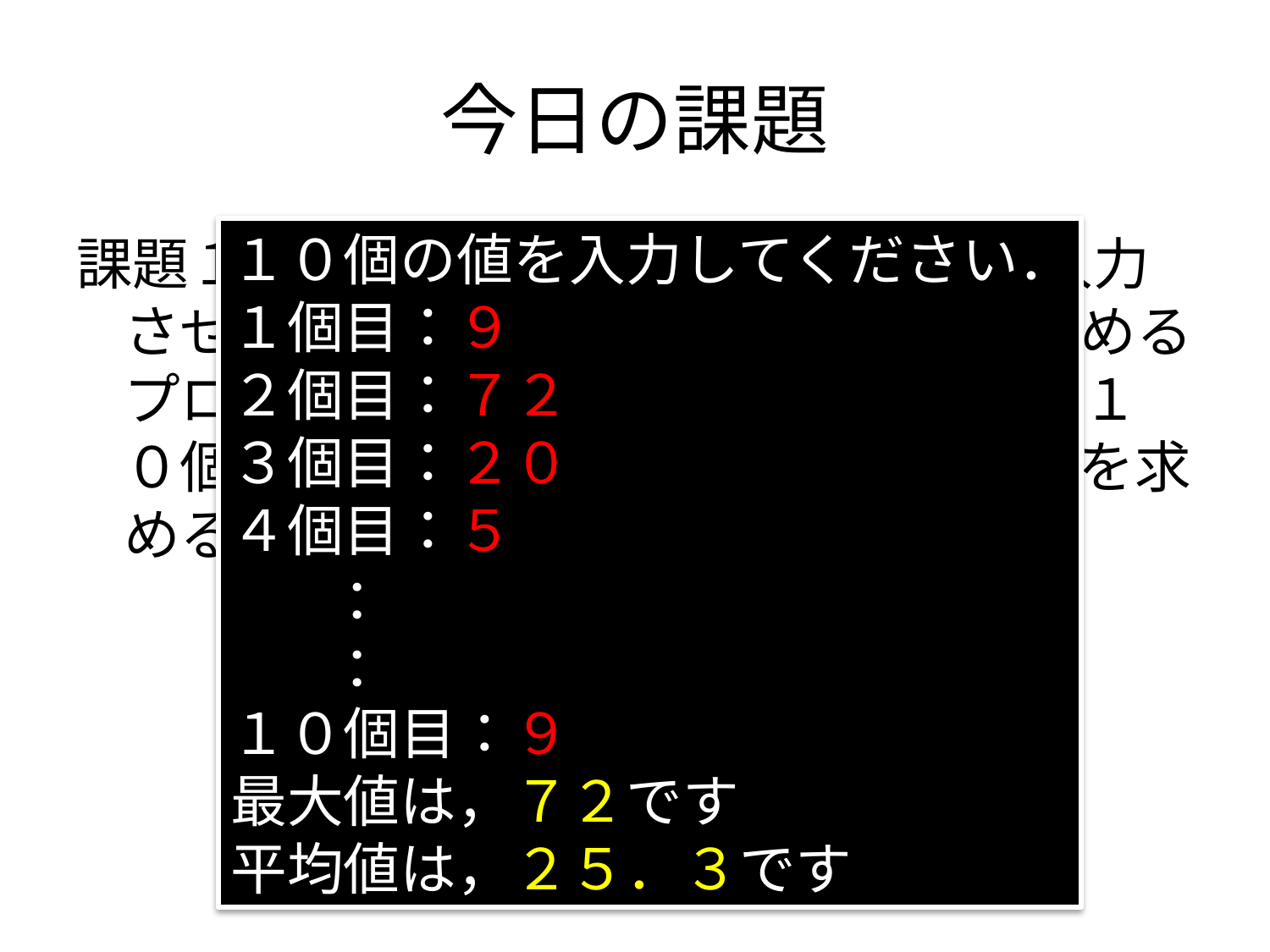

# 今日の課題
１０個の値を入力してください．
１個目：９
２個目：７２
３個目：２０
４個目：５
　　：
　　：
１０個目：９
最大値は，７２です
平均値は，２５．３です
課題１　１０個の値をキーボードから入力させて，その中の最大値と平均値を求めるプログラムを作れ（余裕のある人は，１０個の乱数に対して，最大値と平均値を求める）